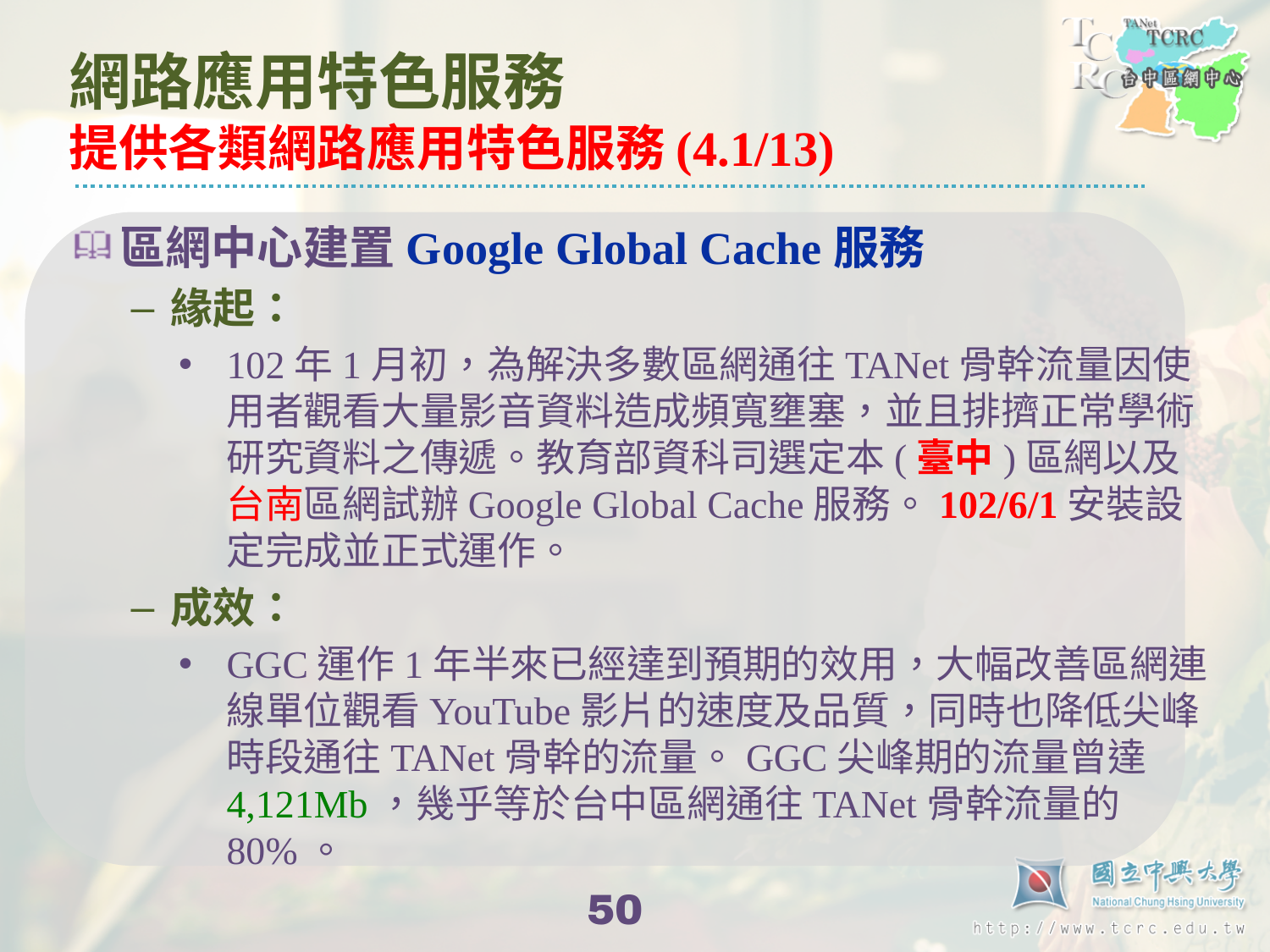

# 網路應用特色服務 提供各類網路應用特色服務(4.1/13)
區網中心建置Google Global Cache服務
緣起：
102年1月初，為解決多數區網通往TANet骨幹流量因使用者觀看大量影音資料造成頻寬壅塞，並且排擠正常學術研究資料之傳遞。教育部資科司選定本(臺中)區網以及台南區網試辦Google Global Cache服務。102/6/1安裝設定完成並正式運作。
成效：
GGC運作1年半來已經達到預期的效用，大幅改善區網連線單位觀看YouTube影片的速度及品質，同時也降低尖峰時段通往TANet骨幹的流量。GGC尖峰期的流量曾達4,121Mb，幾乎等於台中區網通往TANet骨幹流量的80%。